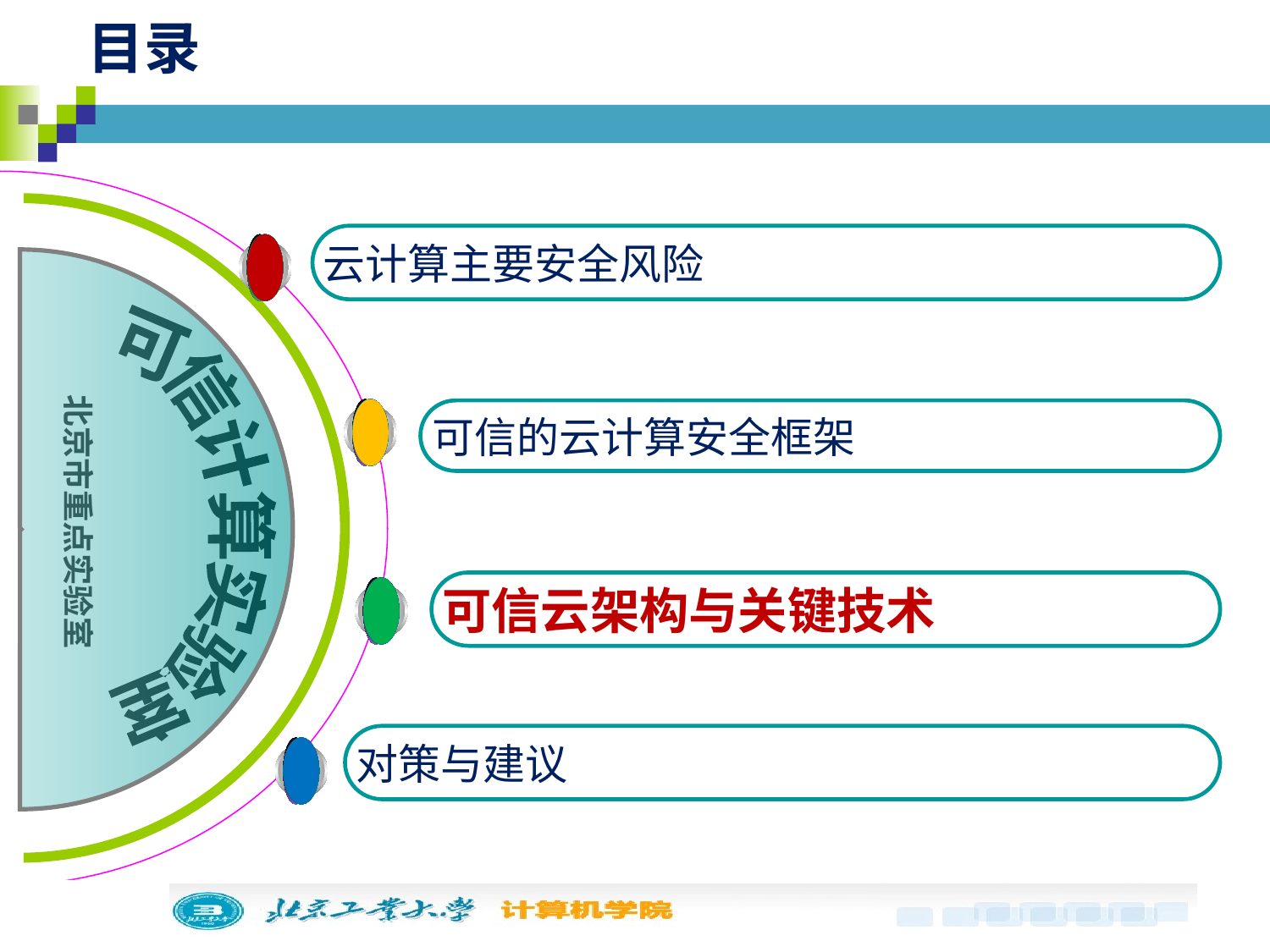

目录

云计算主要安全风险

可信的云计算安全框架
可信计算实验室
北京市重点实验室
可信云架构与关键技术

对策与建议